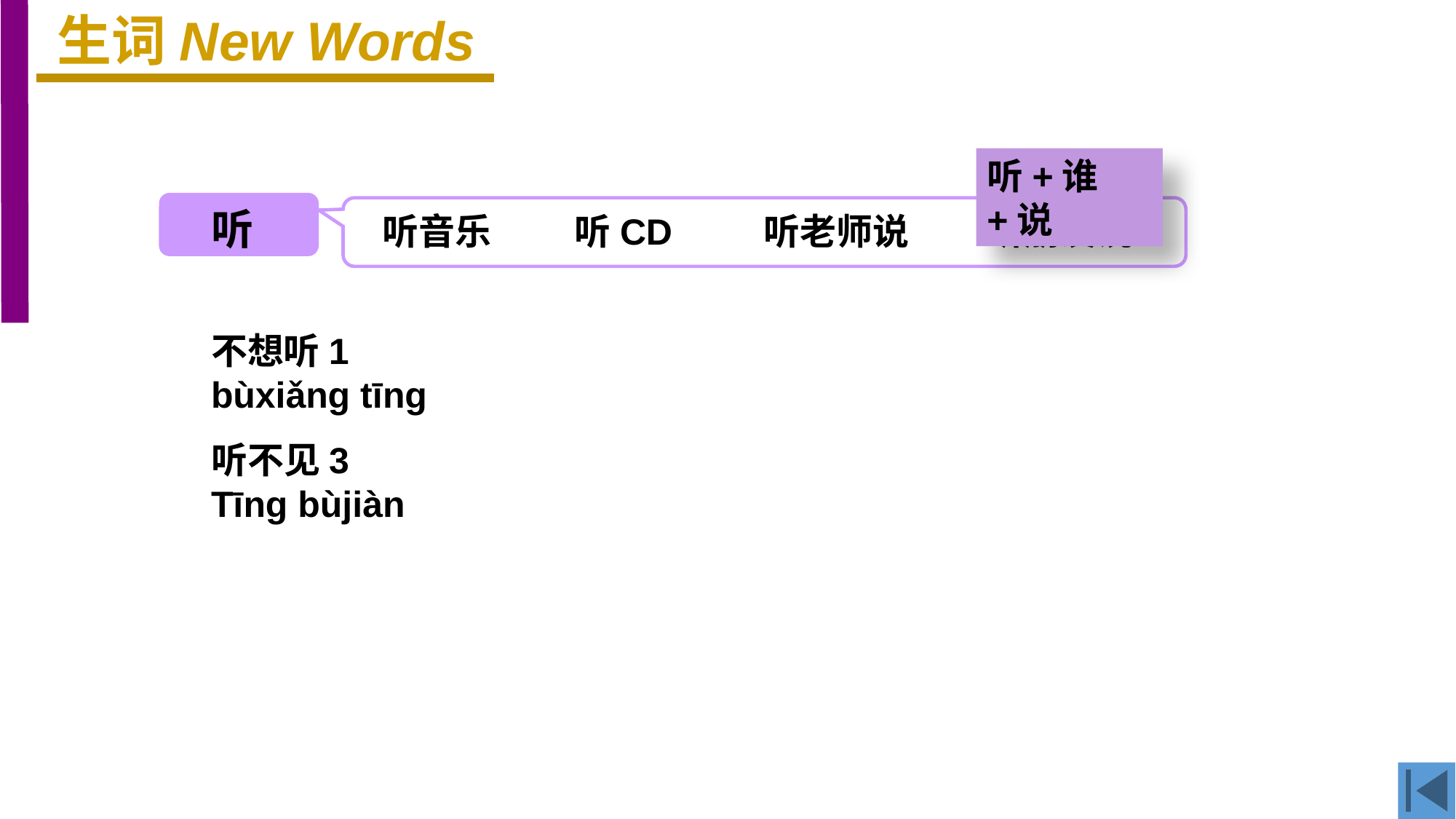

生词New Words
听+谁+说

听

听音乐
听CD
听老师说
听朋友说
不想听1
bùxiǎng tīng
听不见3
Tīng bùjiàn